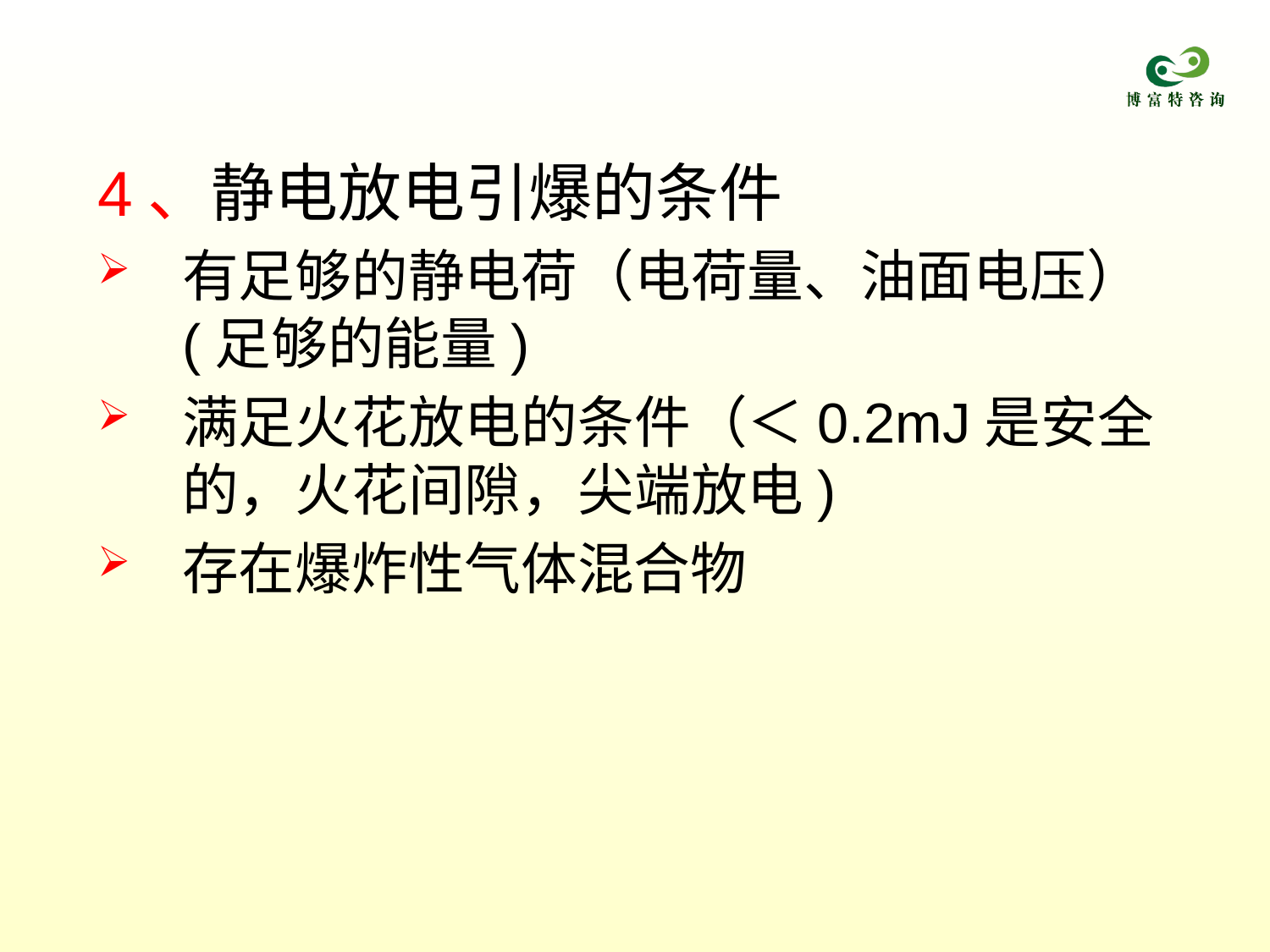

4、静电放电引爆的条件
有足够的静电荷（电荷量、油面电压）(足够的能量)
满足火花放电的条件（＜0.2mJ是安全的，火花间隙，尖端放电)
存在爆炸性气体混合物

88